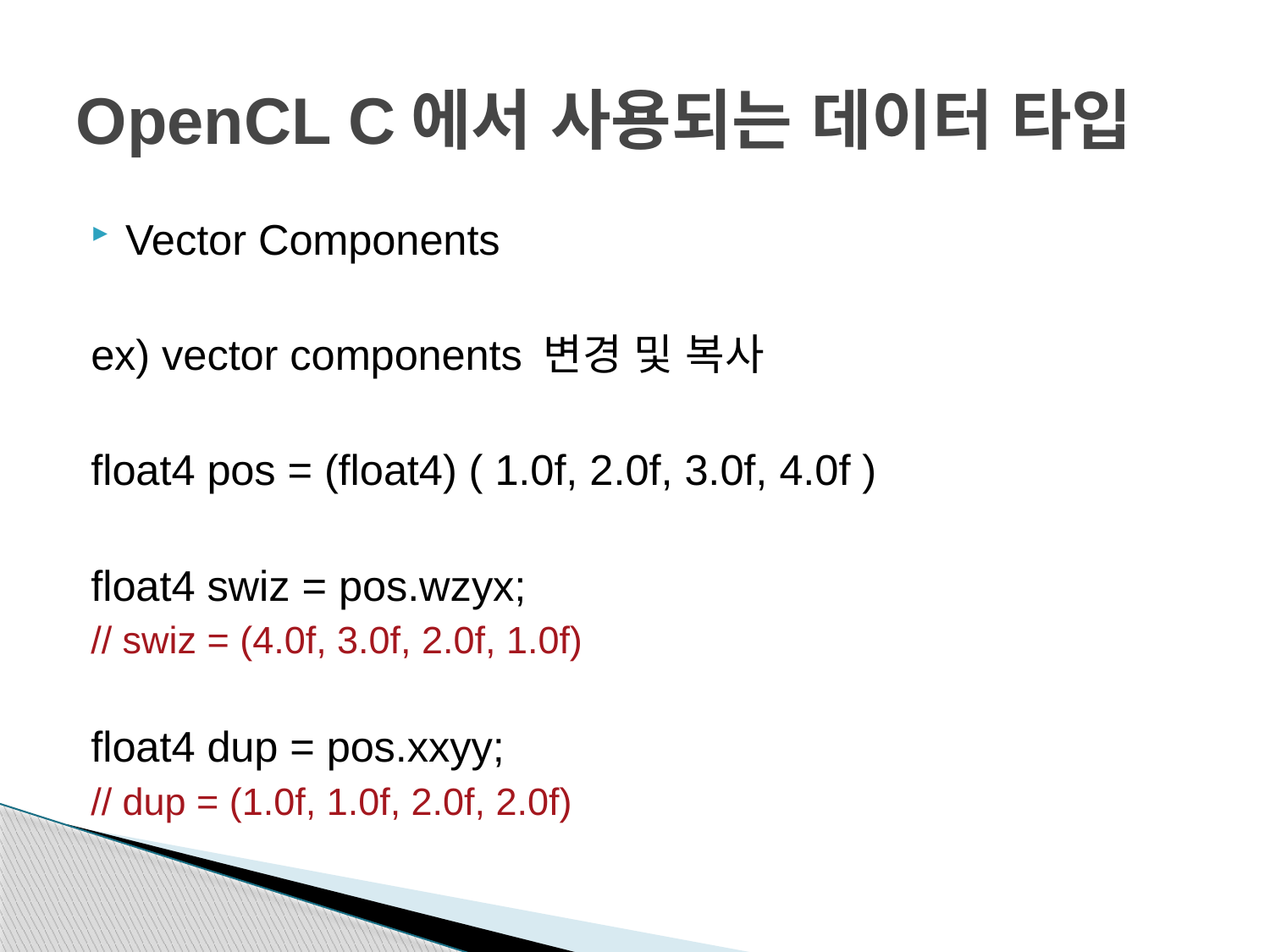

# OpenCL C에서 사용되는 데이터 타입
Vector Components

ex) vector components 변경 및 복사

float4 pos = (float4) ( 1.0f, 2.0f, 3.0f, 4.0f )

float4 swiz = pos.wzyx;
// swiz = (4.0f, 3.0f, 2.0f, 1.0f)

float4 dup = pos.xxyy;
// dup = (1.0f, 1.0f, 2.0f, 2.0f)